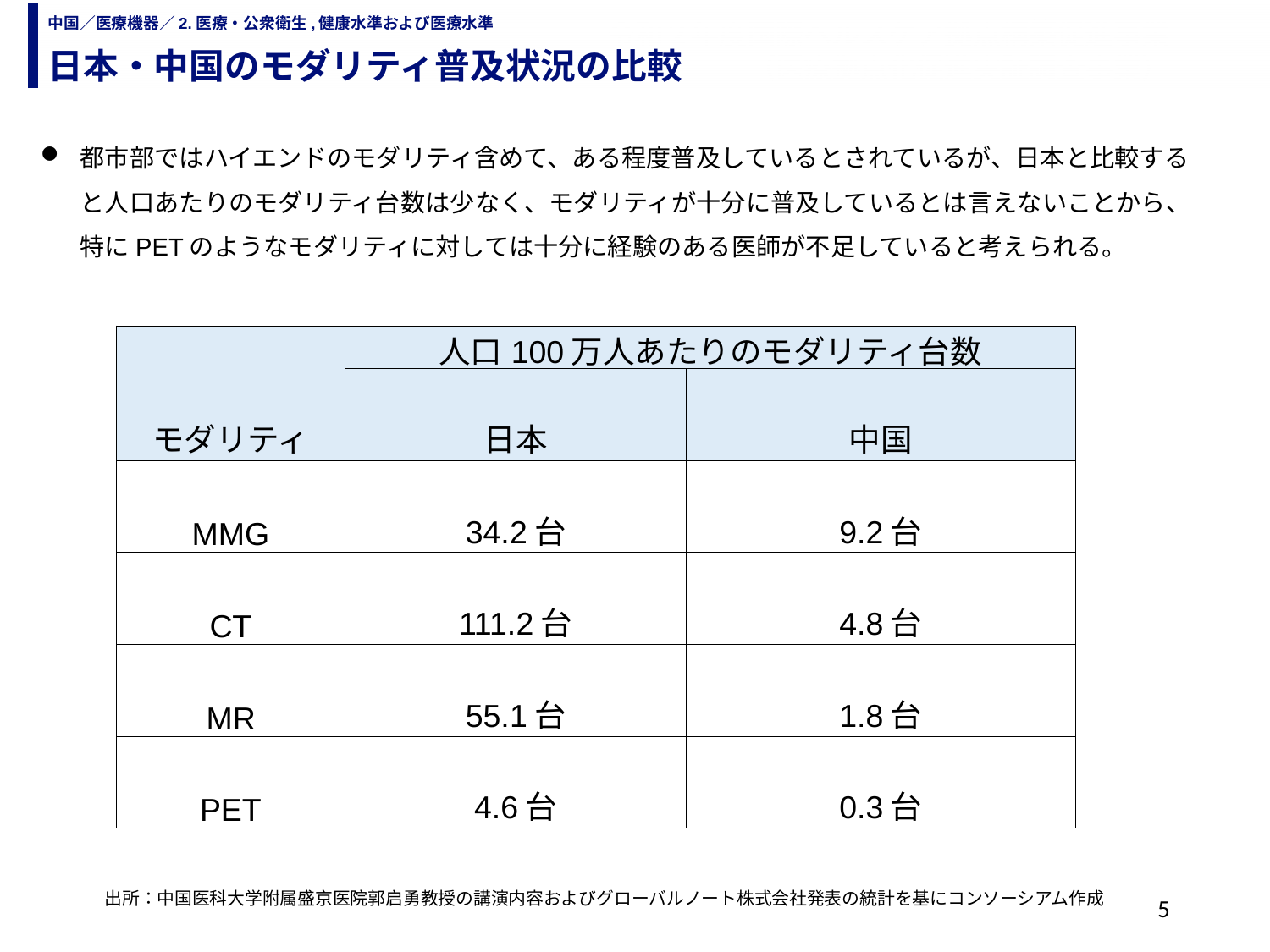

日本・中国のモダリティ普及状況の比較
中国／医療機器／2.医療・公衆衛生,健康水準および医療水準
都市部ではハイエンドのモダリティ含めて、ある程度普及しているとされているが、日本と比較すると人口あたりのモダリティ台数は少なく、モダリティが十分に普及しているとは言えないことから、特にPETのようなモダリティに対しては十分に経験のある医師が不足していると考えられる。
| モダリティ | 人口100万人あたりのモダリティ台数 |  |
| --- | --- | --- |
|  | 日本 | 中国 |
| MMG | 34.2台 | 9.2台 |
| CT | 111.2台 | 4.8台 |
| MR | 55.1台 | 1.8台 |
| PET | 4.6台 | 0.3台 |
出所：中国医科大学附属盛京医院郭启勇教授の講演内容およびグローバルノート株式会社発表の統計を基にコンソーシアム作成
5